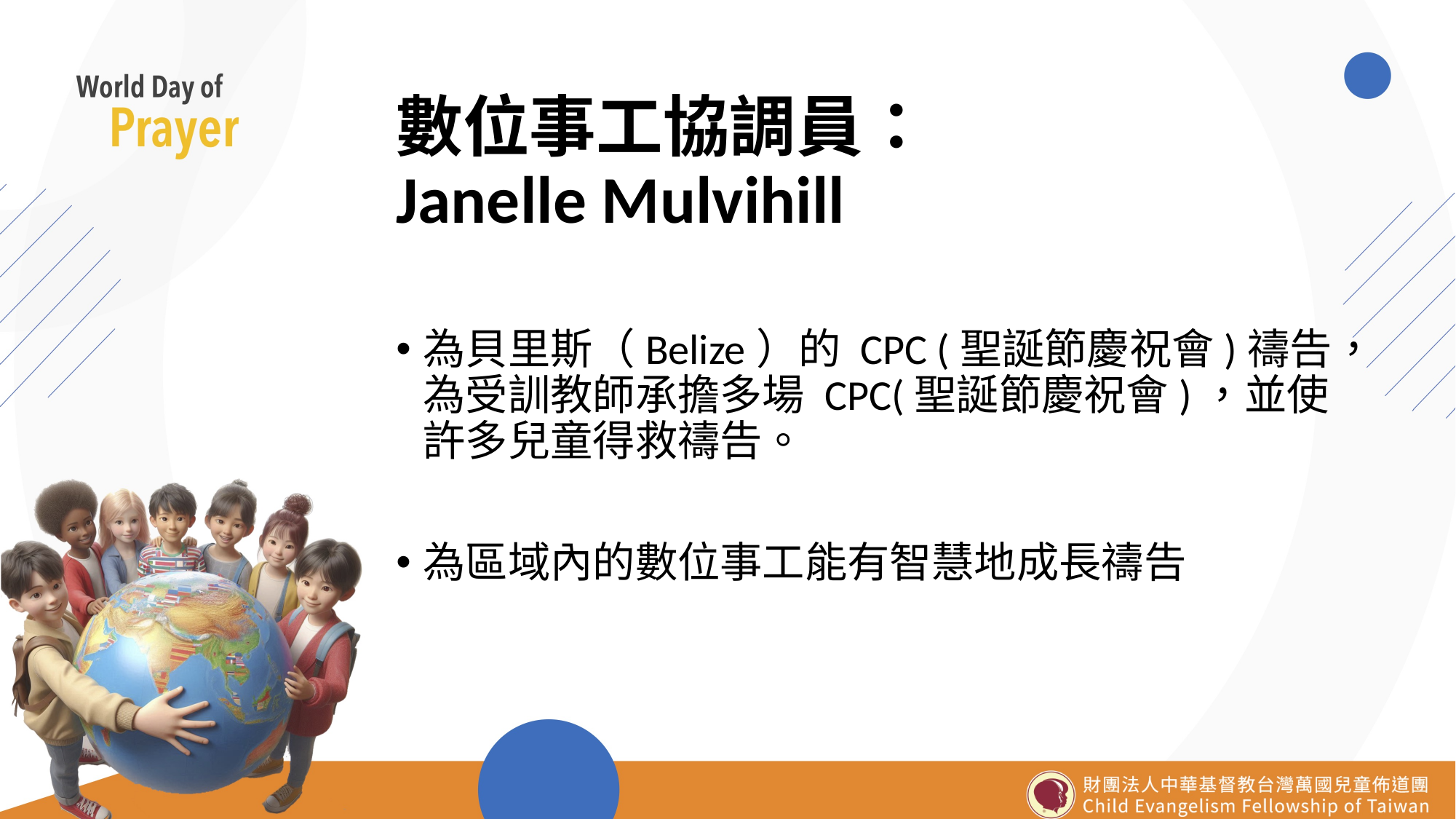

# 數位事工協調員： Janelle Mulvihill
為貝里斯（Belize）的 CPC (聖誕節慶祝會)禱告，為受訓教師承擔多場 CPC(聖誕節慶祝會)，並使許多兒童得救禱告。

為區域內的數位事工能有智慧地成長禱告